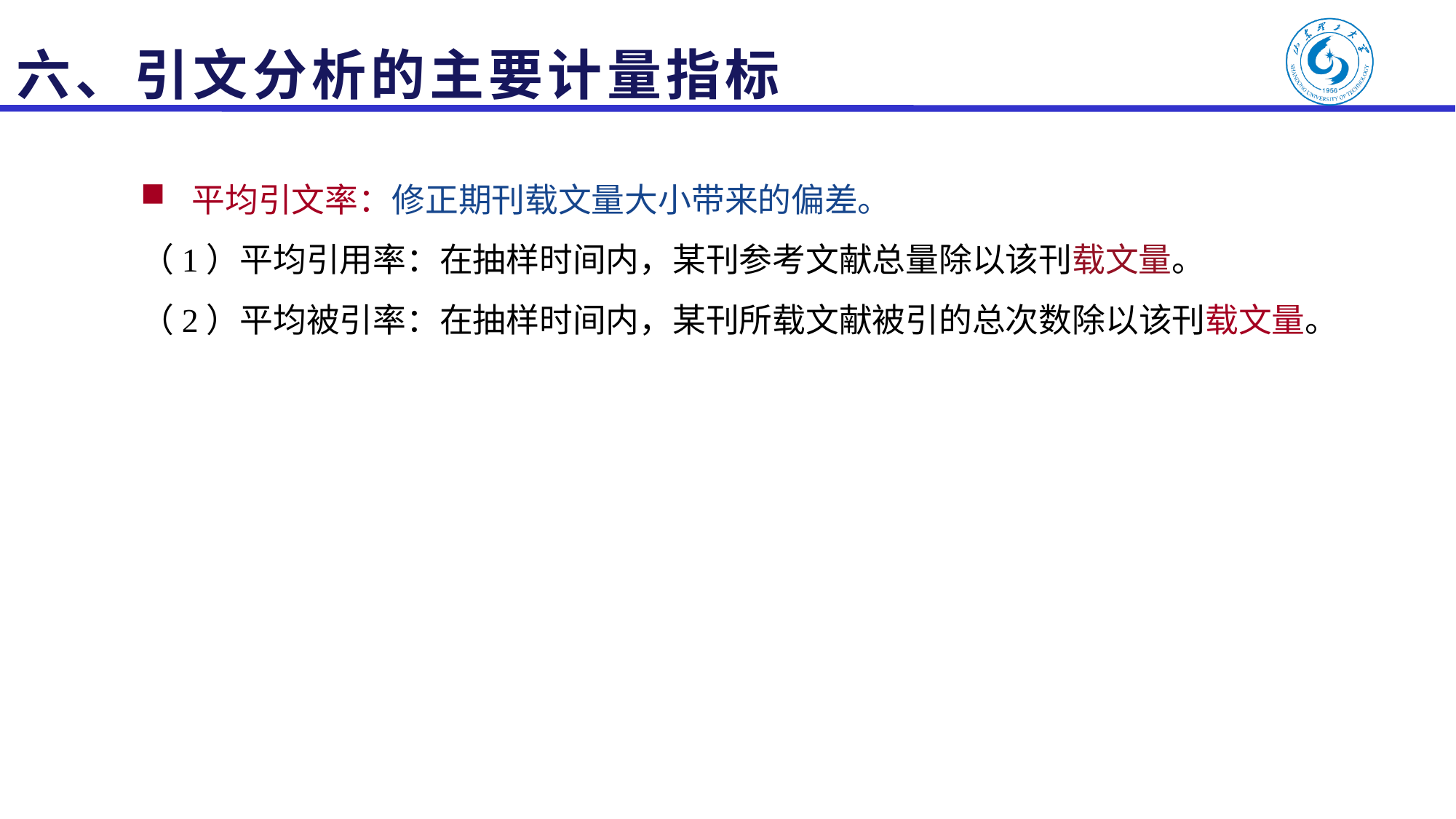

# 六、引文分析的主要计量指标
平均引文率：修正期刊载文量大小带来的偏差。
（1）平均引用率：在抽样时间内，某刊参考文献总量除以该刊载文量。
（2）平均被引率：在抽样时间内，某刊所载文献被引的总次数除以该刊载文量。